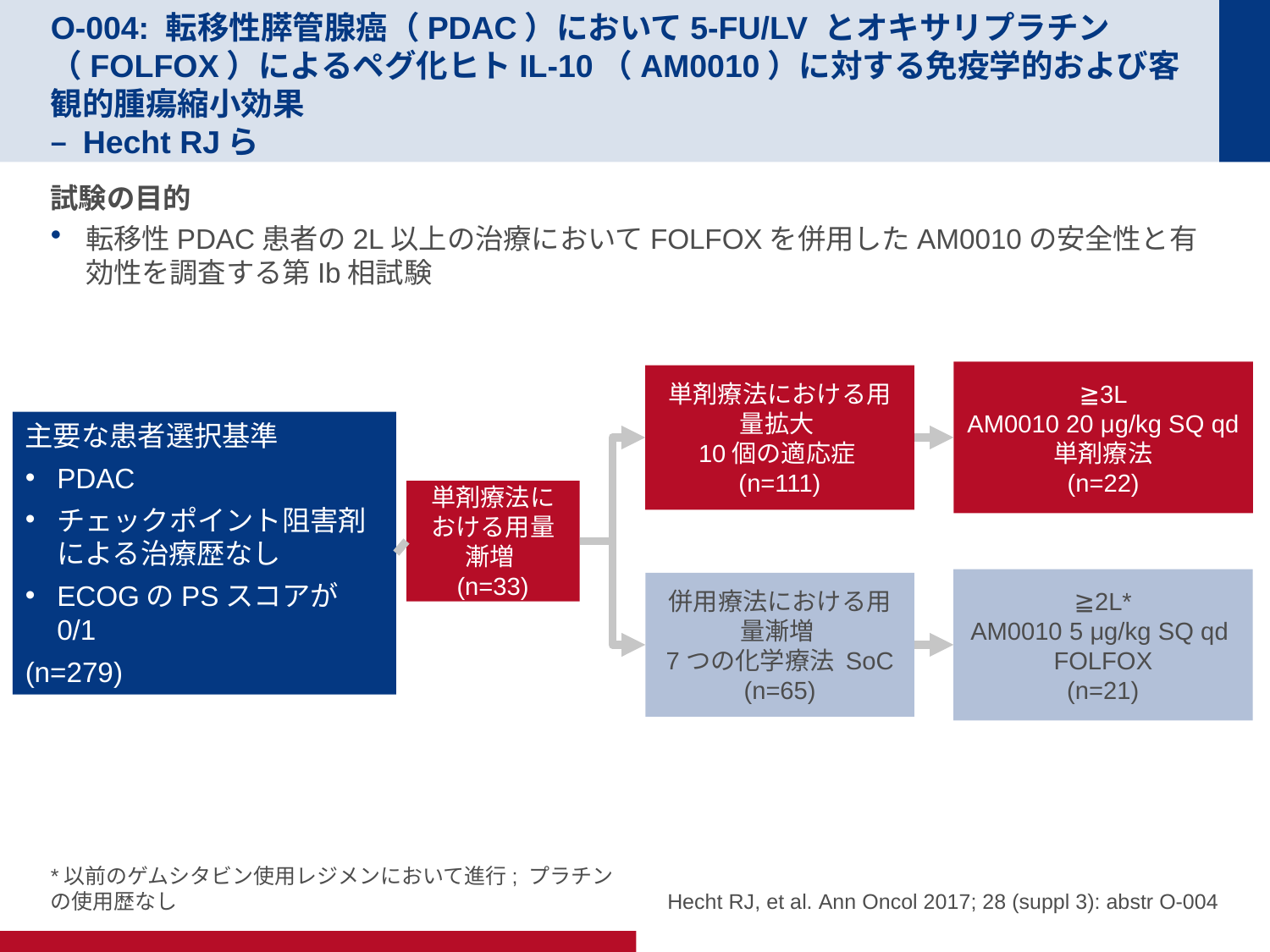

# O-004: 転移性膵管腺癌（PDAC）において5-FU/LV とオキサリプラチン（FOLFOX）によるペグ化ヒトIL-10（AM0010）に対する免疫学的および客観的腫瘍縮小効果 – Hecht RJら
試験の目的
転移性PDAC患者の2L以上の治療においてFOLFOXを併用したAM0010の安全性と有効性を調査する第Ib相試験
≧3L
AM0010 20 μg/kg SQ qd 単剤療法
(n=22)
単剤療法における用量拡大
10個の適応症
(n=111)
主要な患者選択基準
PDAC
チェックポイント阻害剤による治療歴なし
ECOGのPSスコアが0/1
(n=279)
単剤療法における用量漸増
(n=33)
≧2L*
AM0010 5 μg/kg SQ qd
FOLFOX
(n=21)
併用療法における用量漸増
7つの化学療法 SoC
(n=65)
*以前のゲムシタビン使用レジメンにおいて進行; プラチンの使用歴なし
Hecht RJ, et al. Ann Oncol 2017; 28 (suppl 3): abstr O-004